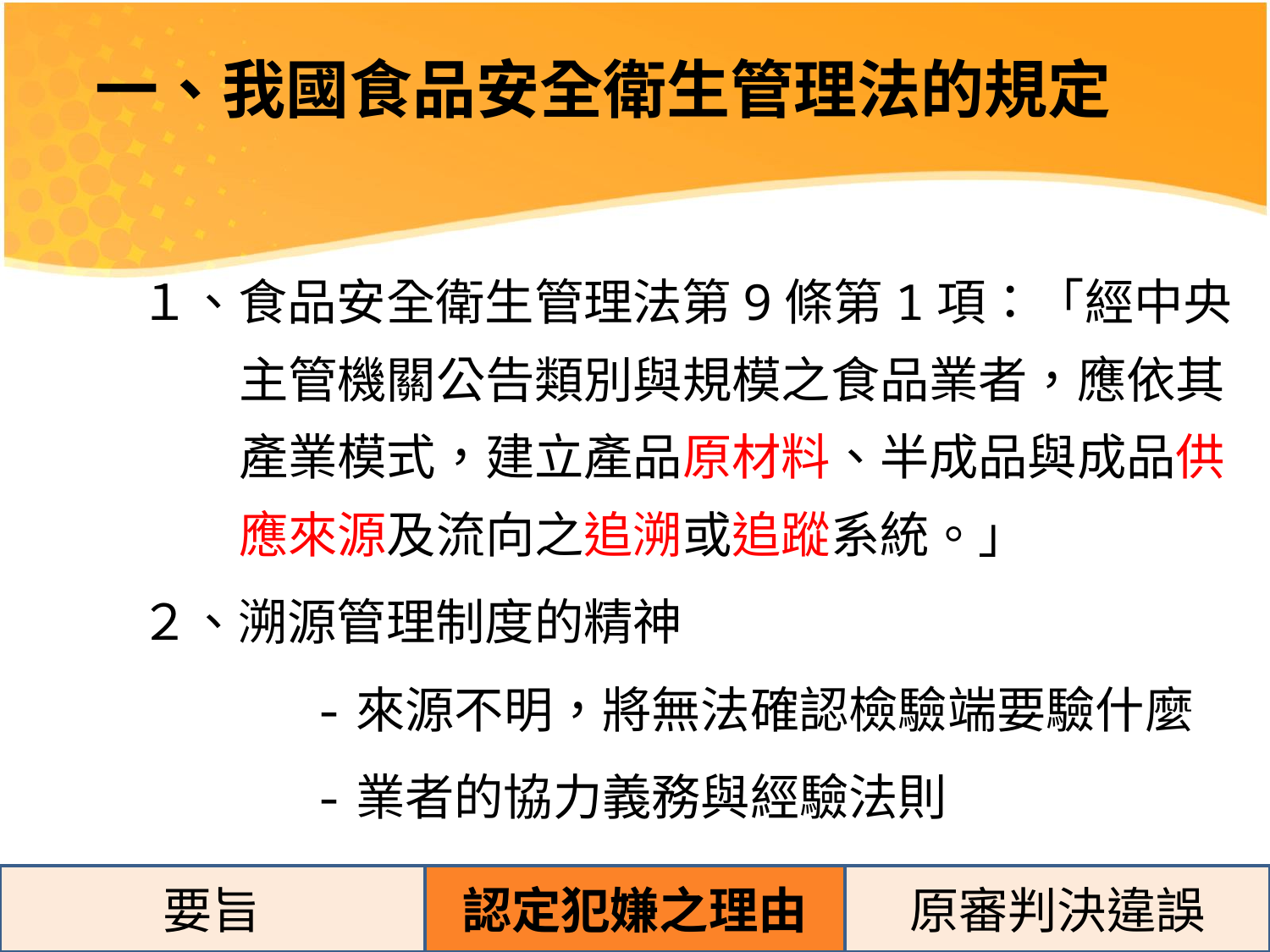

# 一、我國食品安全衛生管理法的規定
１、食品安全衛生管理法第9條第1項：「經中央主管機關公告類別與規模之食品業者，應依其產業模式，建立產品原材料、半成品與成品供應來源及流向之追溯或追蹤系統。」
２、溯源管理制度的精神
		-來源不明，將無法確認檢驗端要驗什麼
		-業者的協力義務與經驗法則